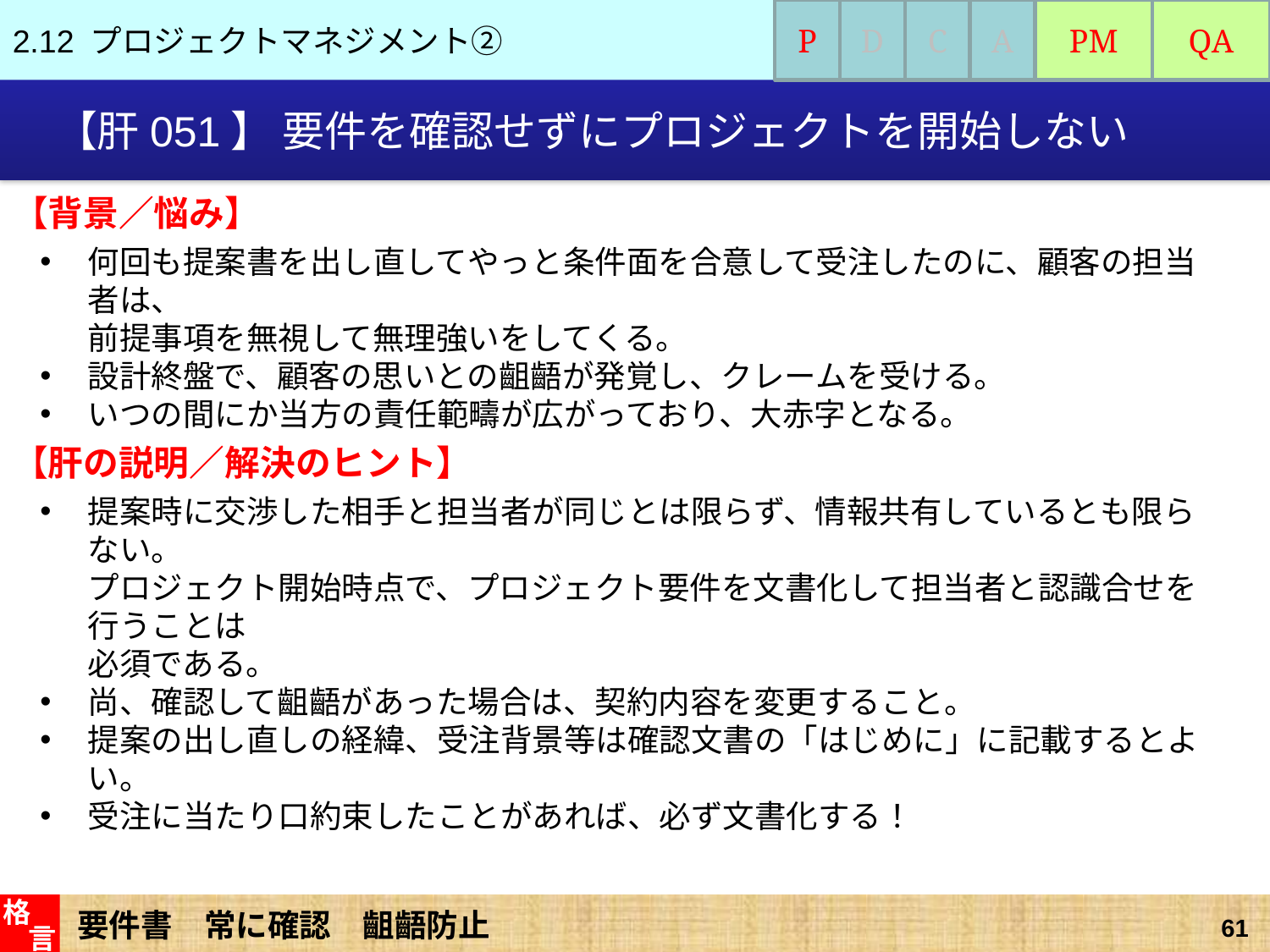

2.12 プロジェクトマネジメント②
P
D
C
A
PM
QA
# 【肝051】 要件を確認せずにプロジェクトを開始しない
【背景／悩み】
何回も提案書を出し直してやっと条件面を合意して受注したのに、顧客の担当者は、
前提事項を無視して無理強いをしてくる。
設計終盤で、顧客の思いとの齟齬が発覚し、クレームを受ける。
いつの間にか当方の責任範疇が広がっており、大赤字となる。
【肝の説明／解決のヒント】
提案時に交渉した相手と担当者が同じとは限らず、情報共有しているとも限らない。
プロジェクト開始時点で、プロジェクト要件を文書化して担当者と認識合せを行うことは
必須である。
尚、確認して齟齬があった場合は、契約内容を変更すること。
提案の出し直しの経緯、受注背景等は確認文書の「はじめに」に記載するとよい。
受注に当たり口約束したことがあれば、必ず文書化する！
要件書　常に確認　齟齬防止
格
言
61